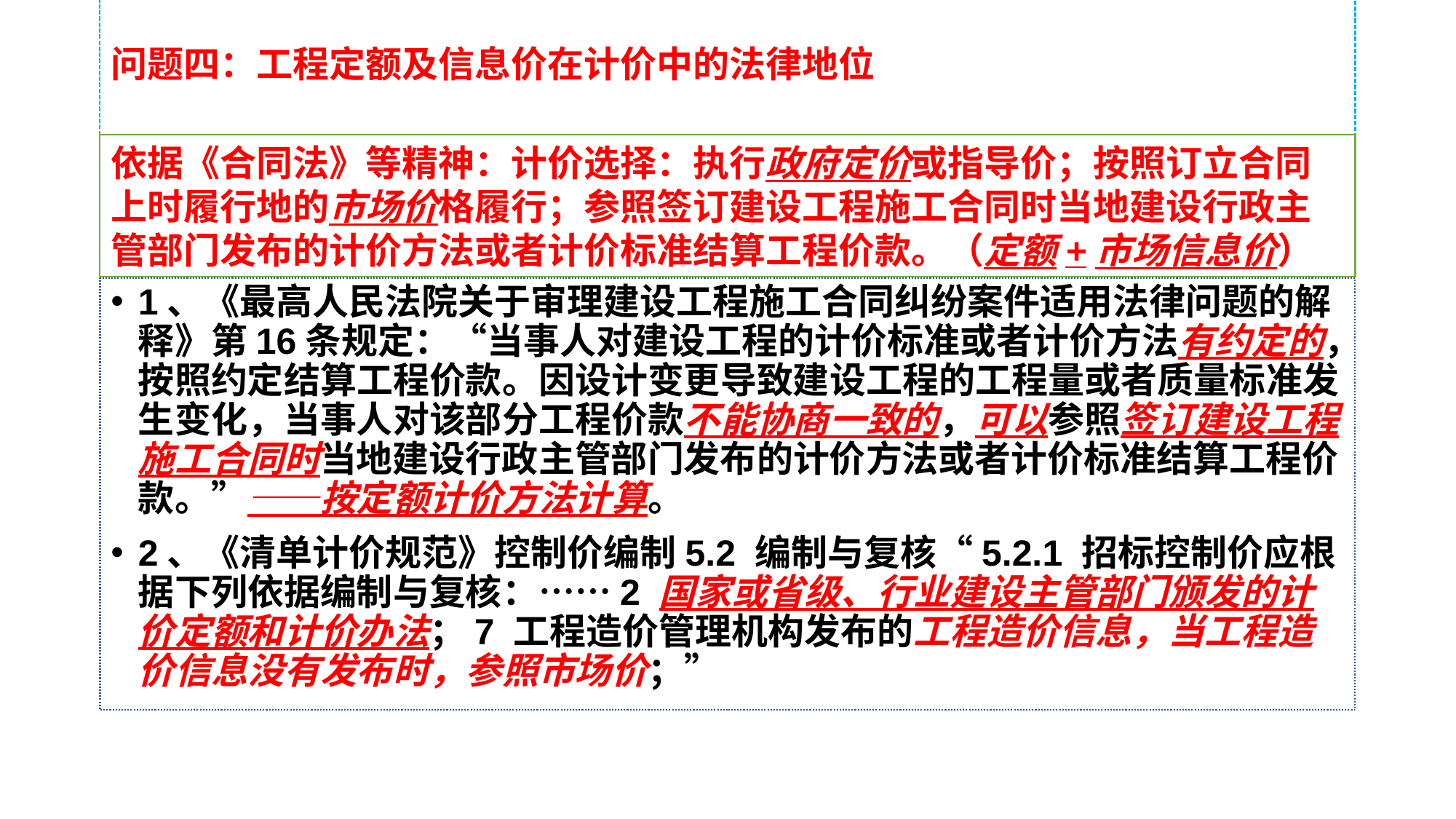

# 问题四：工程定额及信息价在计价中的法律地位
依据《合同法》等精神：计价选择：执行政府定价或指导价；按照订立合同上时履行地的市场价格履行；参照签订建设工程施工合同时当地建设行政主管部门发布的计价方法或者计价标准结算工程价款。（定额+市场信息价）
1、《最高人民法院关于审理建设工程施工合同纠纷案件适用法律问题的解释》第16条规定：“当事人对建设工程的计价标准或者计价方法有约定的，按照约定结算工程价款。因设计变更导致建设工程的工程量或者质量标准发生变化，当事人对该部分工程价款不能协商一致的，可以参照签订建设工程施工合同时当地建设行政主管部门发布的计价方法或者计价标准结算工程价款。”——按定额计价方法计算。
2、《清单计价规范》控制价编制5.2 编制与复核“5.2.1 招标控制价应根据下列依据编制与复核：……2 国家或省级、行业建设主管部门颁发的计价定额和计价办法；7 工程造价管理机构发布的工程造价信息，当工程造价信息没有发布时，参照市场价；”